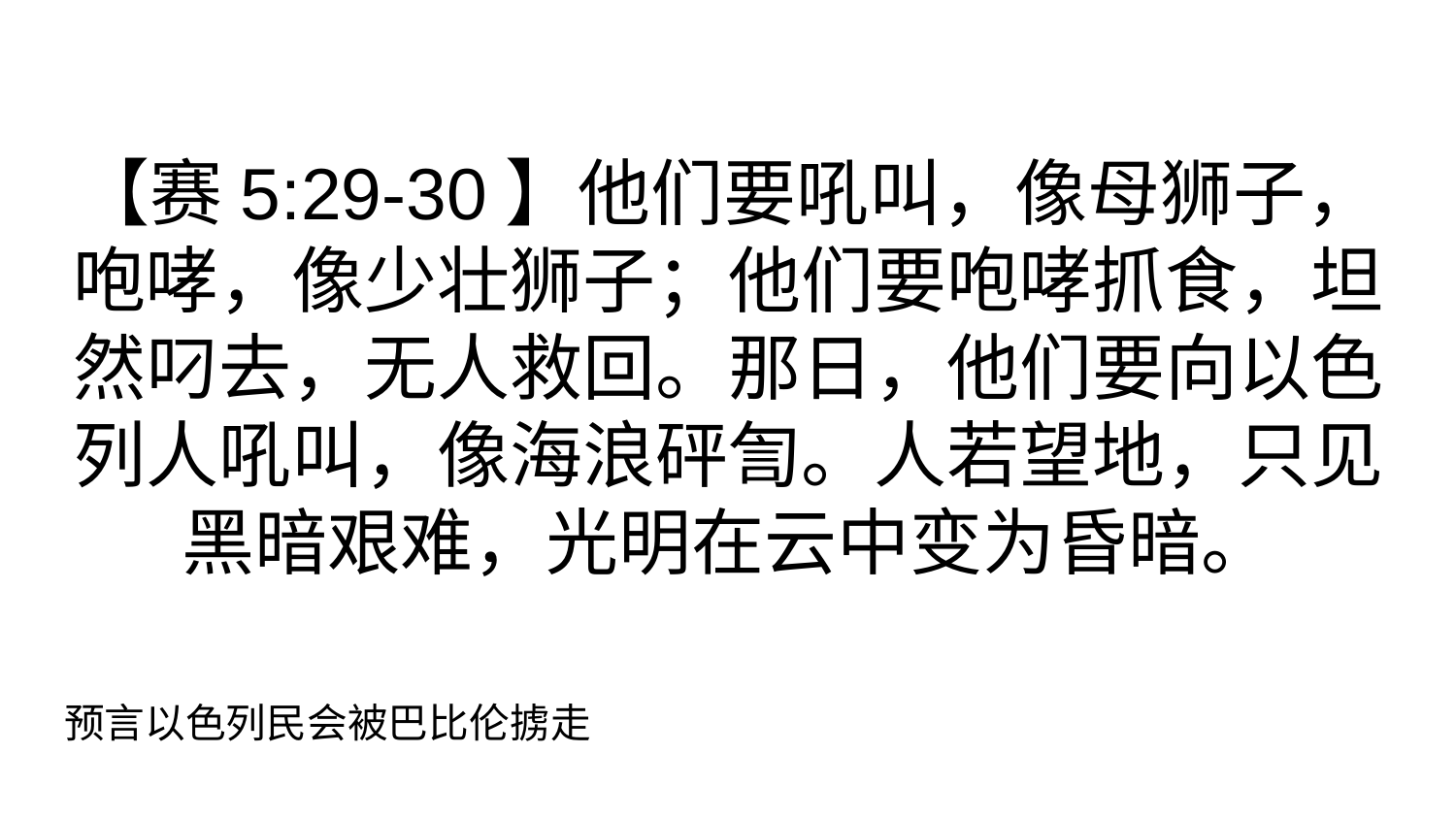

# 【赛5:29-30】他们要吼叫，像母狮子，咆哮，像少壮狮子；他们要咆哮抓食，坦然叼去，无人救回。那日，他们要向以色列人吼叫，像海浪砰訇。人若望地，只见黑暗艰难，光明在云中变为昏暗。
预言以色列民会被巴比伦掳走